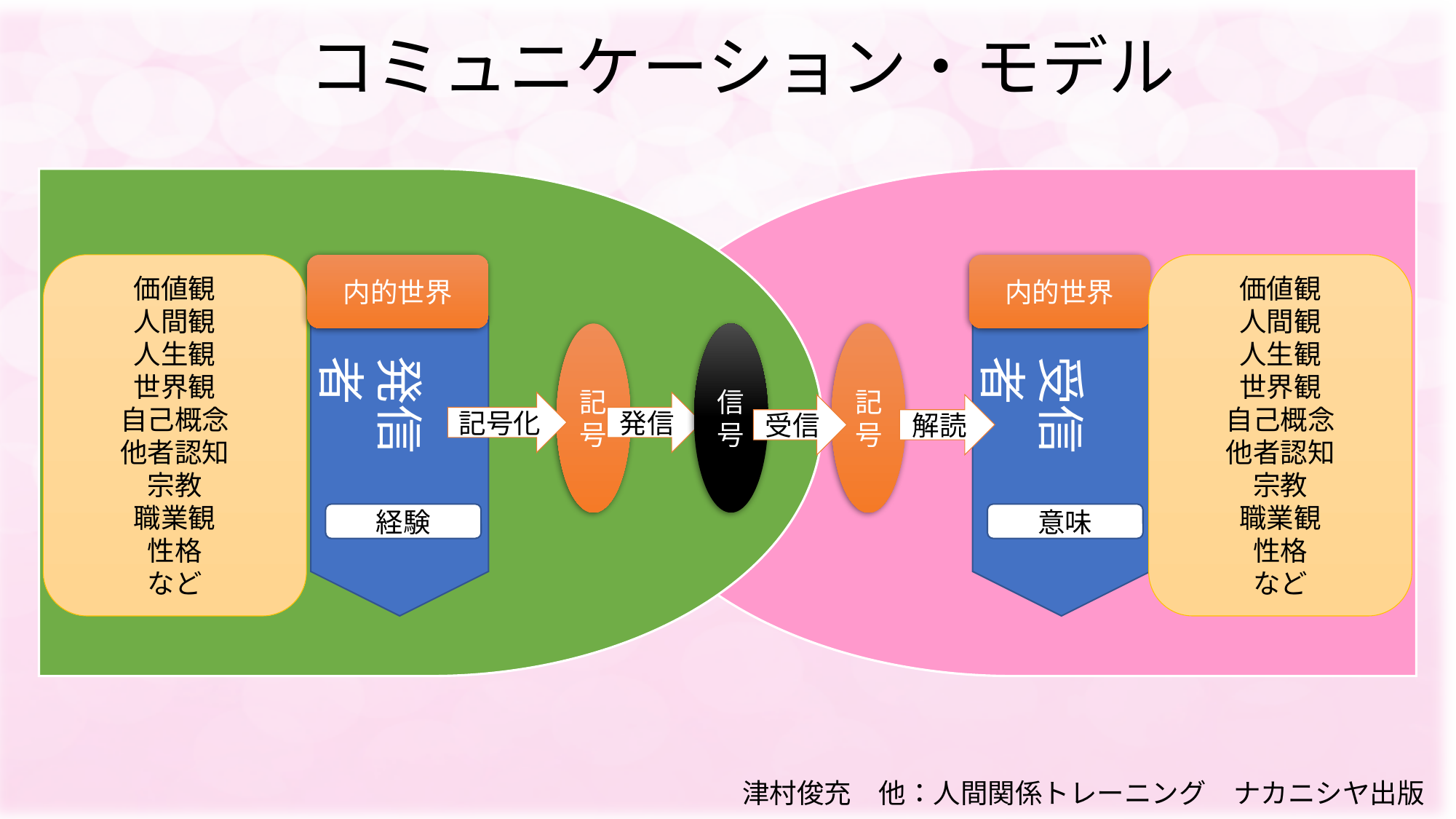

コミュニケーション・モデル

価値観
人間観
人生観
世界観
自己概念
他者認知
宗教
職業観
性格
など
内的世界
発信者

経験
内的世界
受信者

意味
価値観
人間観
人生観
世界観
自己概念
他者認知
宗教
職業観
性格
など
記号
信号
記号
記号化
発信
受信
解読
津村俊充　他：人間関係トレーニング　ナカニシヤ出版